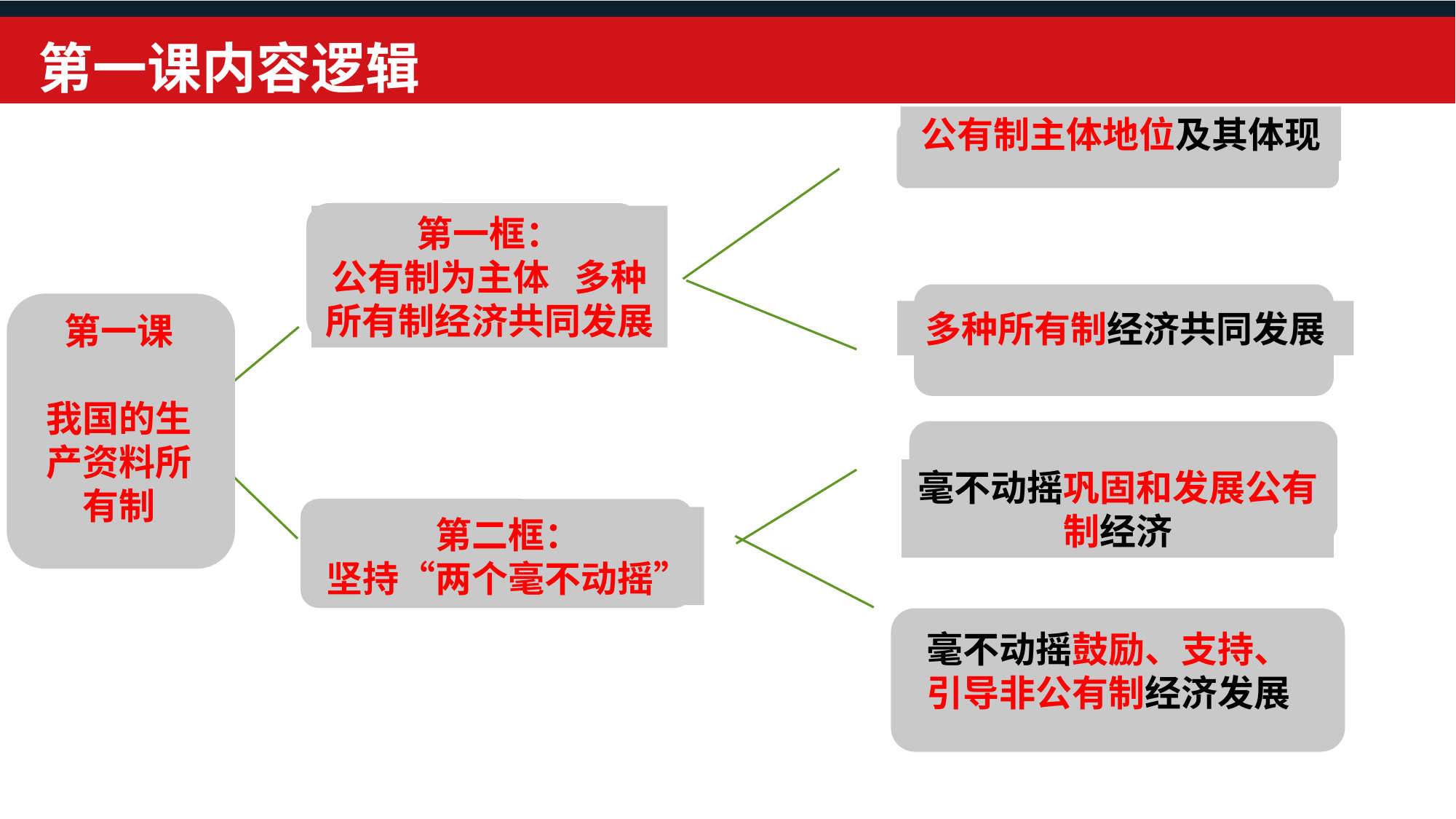

第一课内容逻辑

公有制主体地位及其体现

第一框：
公有制为主体   多种所有制经济共同发展

多种所有制经济共同发展

第一课

我国的生产资料所有制

毫不动摇巩固和发展公有制经济

第二框：
坚持“两个毫不动摇”

毫不动摇鼓励、支持、引导非公有制经济发展